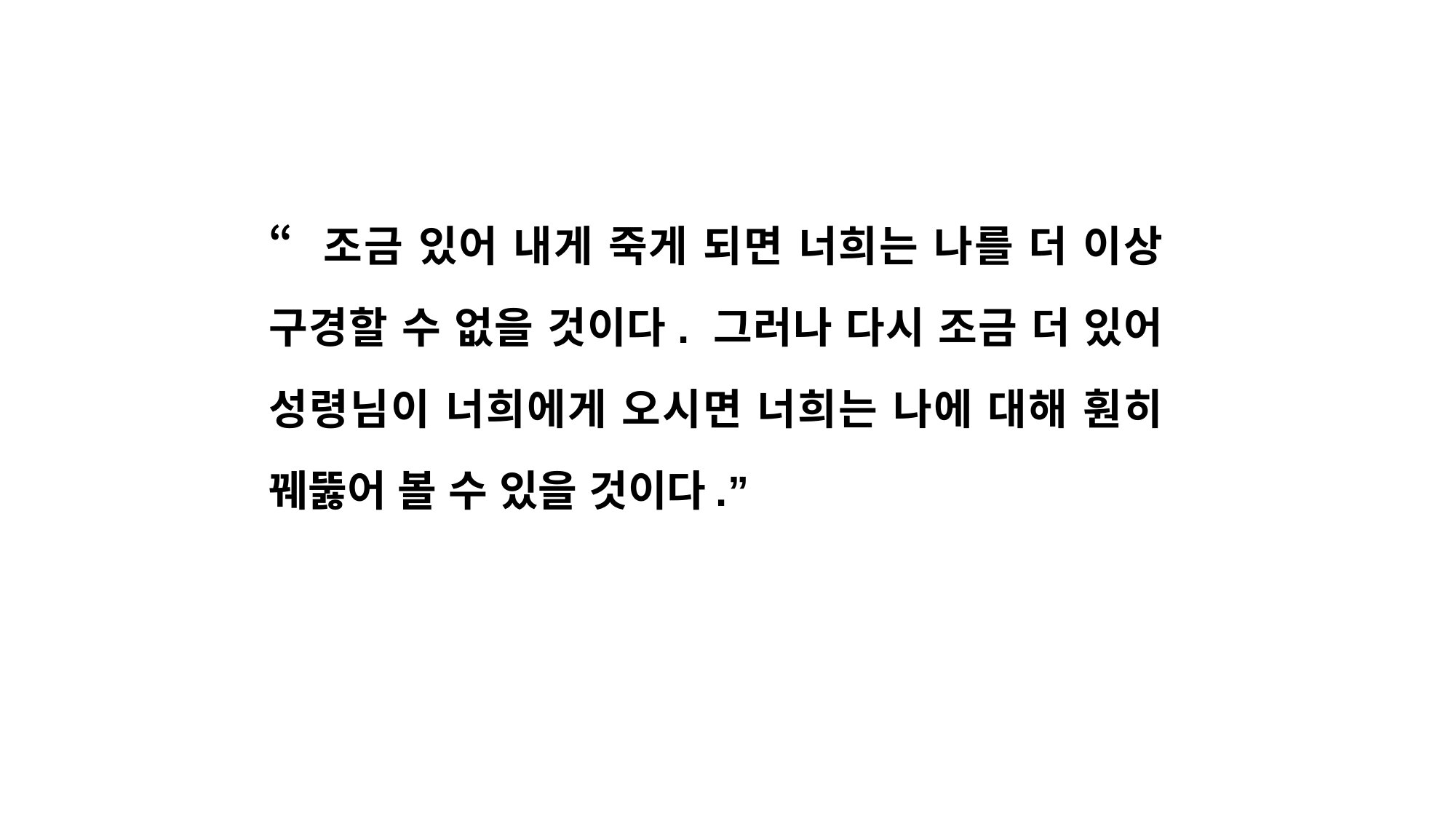

“조금 있어 내게 죽게 되면 너희는 나를 더 이상 구경할 수 없을 것이다. 그러나 다시 조금 더 있어 성령님이 너희에게 오시면 너희는 나에 대해 훤히 꿰뚫어 볼 수 있을 것이다.”